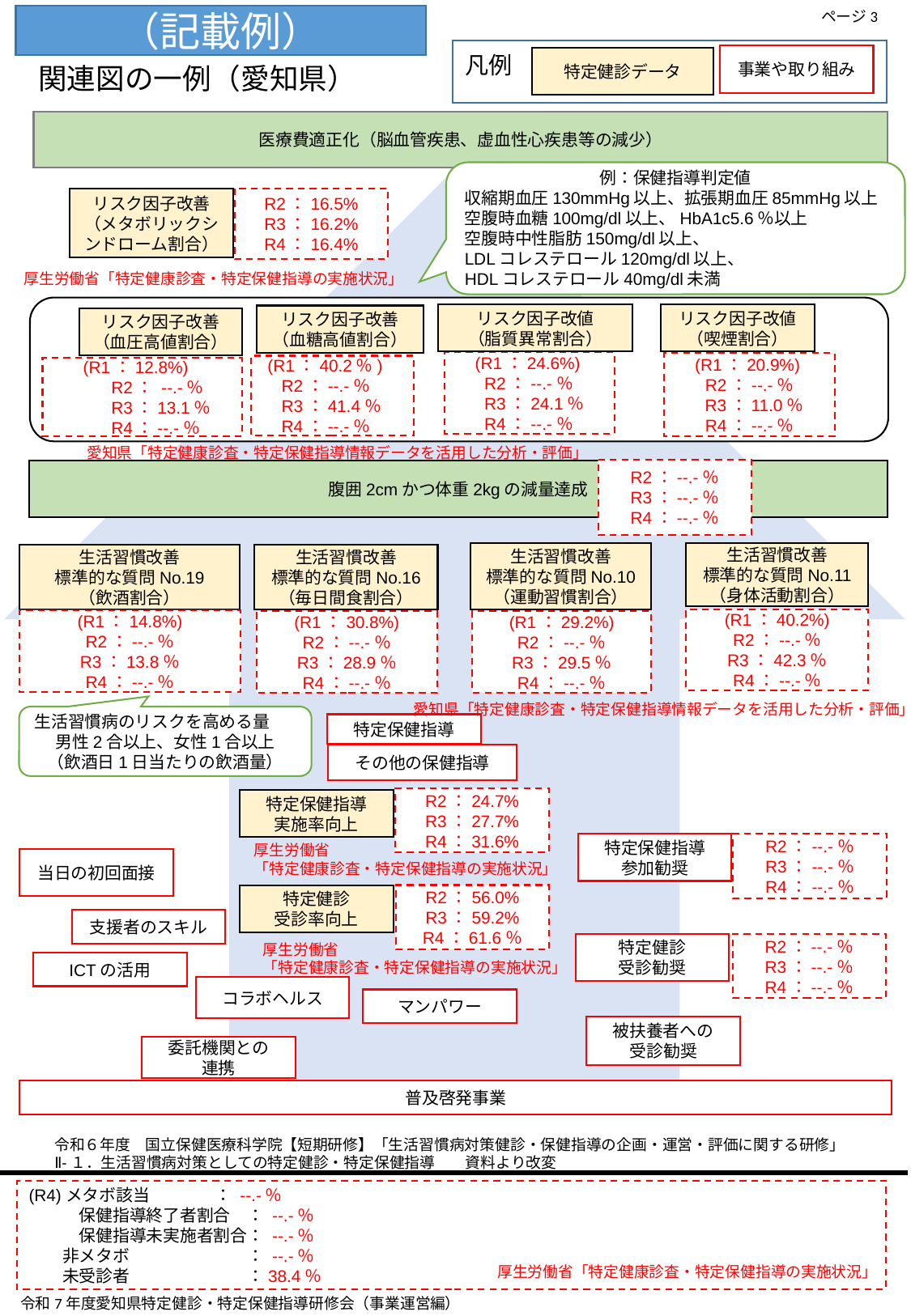

ページ3
（記載例）

凡例
事業や取り組み
特定健診データ
関連図の一例（愛知県）
医療費適正化（脳血管疾患、虚血性心疾患等の減少）
例：保健指導判定値
収縮期血圧130mmHg以上、拡張期血圧85mmHg以上
空腹時血糖100mg/dl以上、HbA1c5.6％以上
空腹時中性脂肪150mg/dl以上、
LDLコレステロール120mg/dl以上、
HDLコレステロール40mg/dl未満

R2：16.5%
R3：16.2%
R4：16.4%
リスク因子改善
（メタボリックシンドローム割合）
厚生労働省「特定健康診査・特定保健指導の実施状況」

リスク因子改値
（喫煙割合）
リスク因子改値
（脂質異常割合）
リスク因子改善
（血糖高値割合）
リスク因子改善
（血圧高値割合）
    (R1：24.6%)
      R2：--.-％
      R3：24.1％
      R4：--.-％
    (R1：20.9%)
R2：--.-％
  R3：11.0％
R4：--.-％
 (R1：40.2％)
    R2：--.-％
    R3：41.4％
    R4：--.-％
 (R1：12.8%)
       R2： --.-％
       R3：13.1％
       R4：--.-％
愛知県「特定健康診査・特定保健指導情報データを活用した分析・評価」
R2：--.-％
R3：--.-％
R4：--.-％
腹囲2cmかつ体重2kgの減量達成
生活習慣改善
標準的な質問No.10
（運動習慣割合）
生活習慣改善
標準的な質問No.11
（身体活動割合）
生活習慣改善
標準的な質問No.16
（毎日間食割合）
生活習慣改善
標準的な質問No.19
（飲酒割合）
(R1：40.2%)
R2：--.-％
R3：42.3％
R4：--.-％
(R1：14.8%)
R2：--.-％
R3：13.8％
R4：--.-％
(R1：29.2%)
R2：--.-％
R3：29.5％
R4：--.-％
(R1：30.8%)
R2：--.-％
R3：28.9％
R4：--.-％
愛知県「特定健康診査・特定保健指導情報データを活用した分析・評価」
生活習慣病のリスクを高める量
男性2合以上、女性1合以上
（飲酒日1日当たりの飲酒量）
特定保健指導
その他の保健指導
R2：24.7%
R3：27.7%
R4：31.6%
特定保健指導
実施率向上
特定保健指導
参加勧奨
R2：--.-％
R3：--.-％
R4：--.-％
厚生労働省
「特定健康診査・特定保健指導の実施状況」
当日の初回面接
R2：56.0%
R3：59.2%
R4：61.6％
特定健診
受診率向上
支援者のスキル
R2：--.-％
R3：--.-％
R4：--.-％
特定健診
受診勧奨
厚生労働省
「特定健康診査・特定保健指導の実施状況」
ICTの活用
コラボヘルス
マンパワー
被扶養者への
受診勧奨
委託機関との
連携
普及啓発事業
令和６年度　国立保健医療科学院【短期研修】「生活習慣病対策健診・保健指導の企画・運営・評価に関する研修」
Ⅱ-１．生活習慣病対策としての特定健診・特定保健指導　　資料より改変
(R4)メタボ該当                 ： --.-％
　　　保健指導終了者割合　： --.-％
　　　保健指導未実施者割合： --.-％
　　非メタボ　　　　　　　： --.-％
　　未受診者　　　　　　　：38.4％
厚生労働省「特定健康診査・特定保健指導の実施状況」
令和7年度愛知県特定健診・特定保健指導研修会（事業運営編）